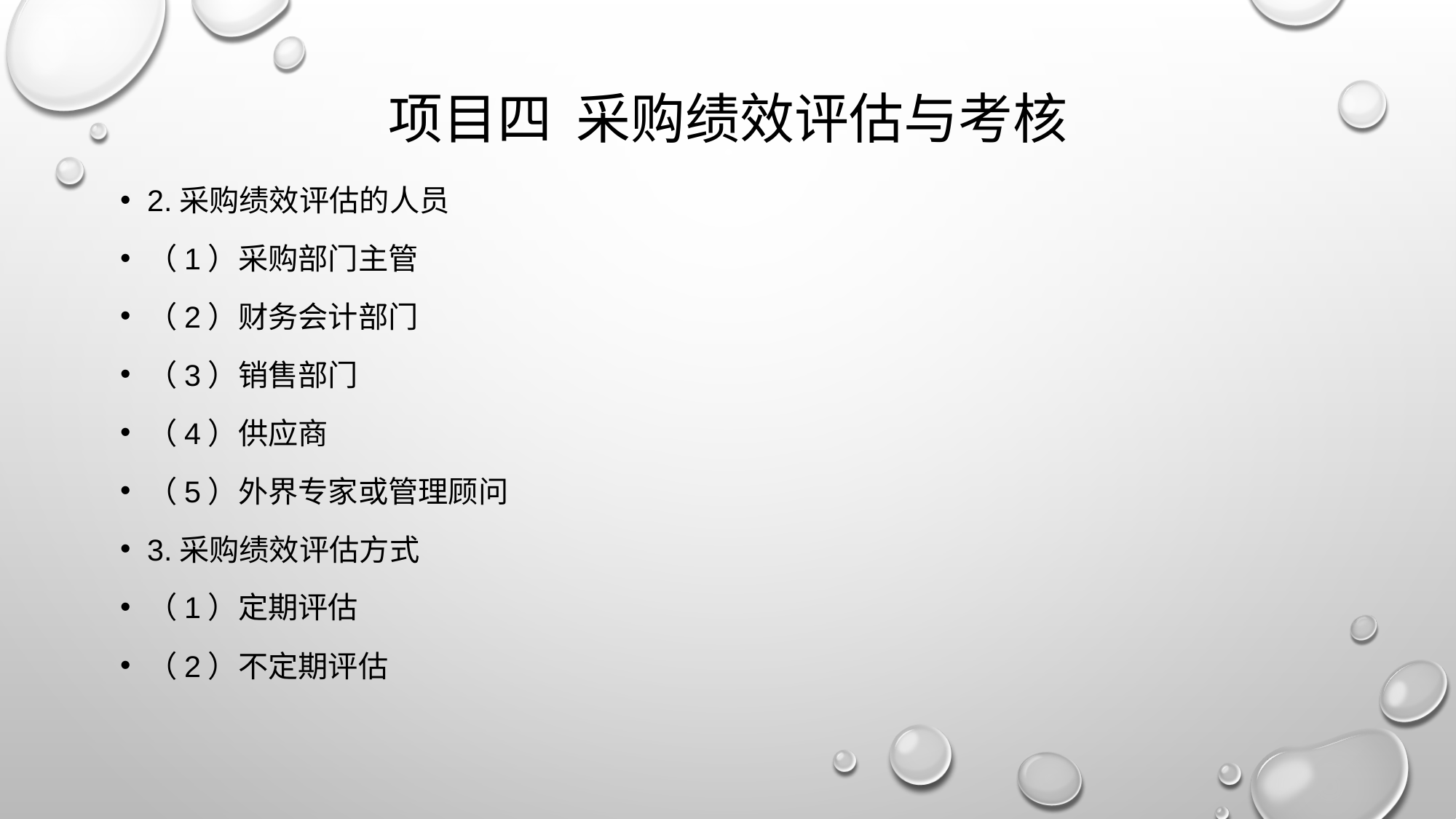

# 项目四  采购绩效评估与考核
2.采购绩效评估的人员
（1）采购部门主管
（2）财务会计部门
（3）销售部门
（4）供应商
（5）外界专家或管理顾问
3.采购绩效评估方式
（1）定期评估
（2）不定期评估